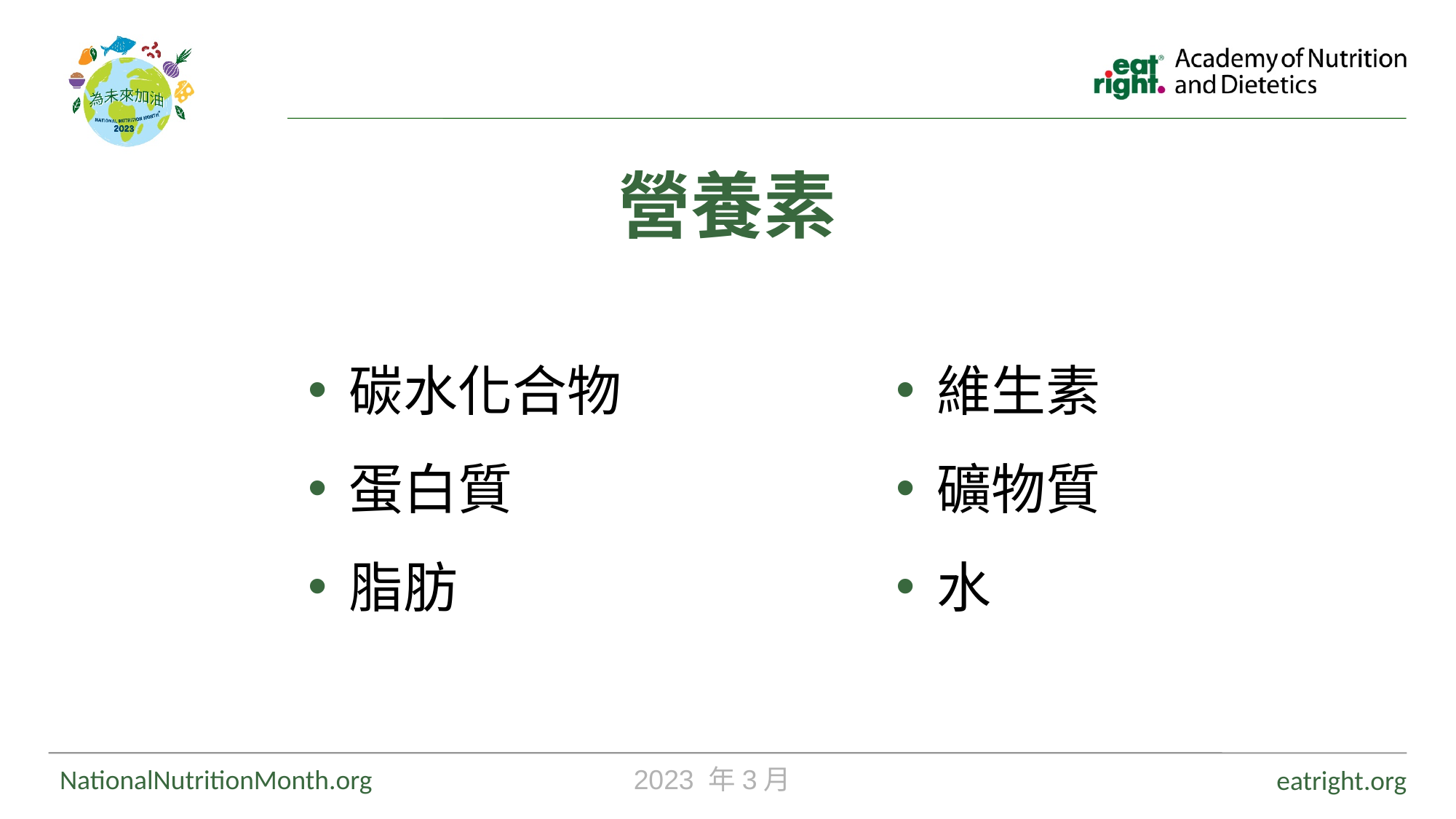

營養素
碳水化合物
蛋白質
脂肪
維生素
礦物質
水